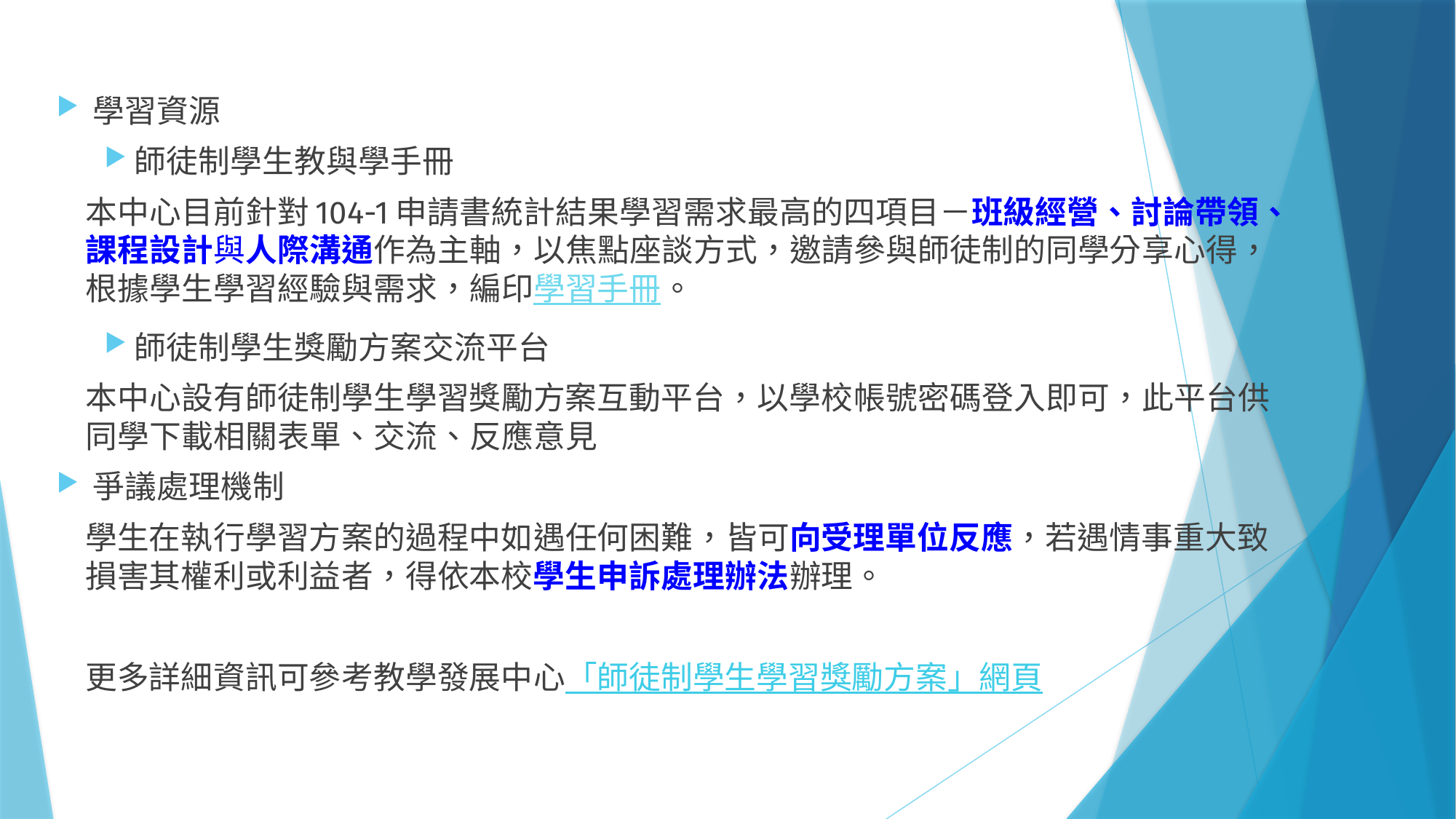

學習資源
師徒制學生教與學手冊
本中心目前針對104-1申請書統計結果學習需求最高的四項目－班級經營、討論帶領、課程設計與人際溝通作為主軸，以焦點座談方式，邀請參與師徒制的同學分享心得，根據學生學習經驗與需求，編印學習手冊。
師徒制學生獎勵方案交流平台
本中心設有師徒制學生學習獎勵方案互動平台，以學校帳號密碼登入即可，此平台供同學下載相關表單、交流、反應意見
爭議處理機制
學生在執行學習方案的過程中如遇任何困難，皆可向受理單位反應，若遇情事重大致損害其權利或利益者，得依本校學生申訴處理辦法辦理。

更多詳細資訊可參考教學發展中心「師徒制學生學習獎勵方案」網頁